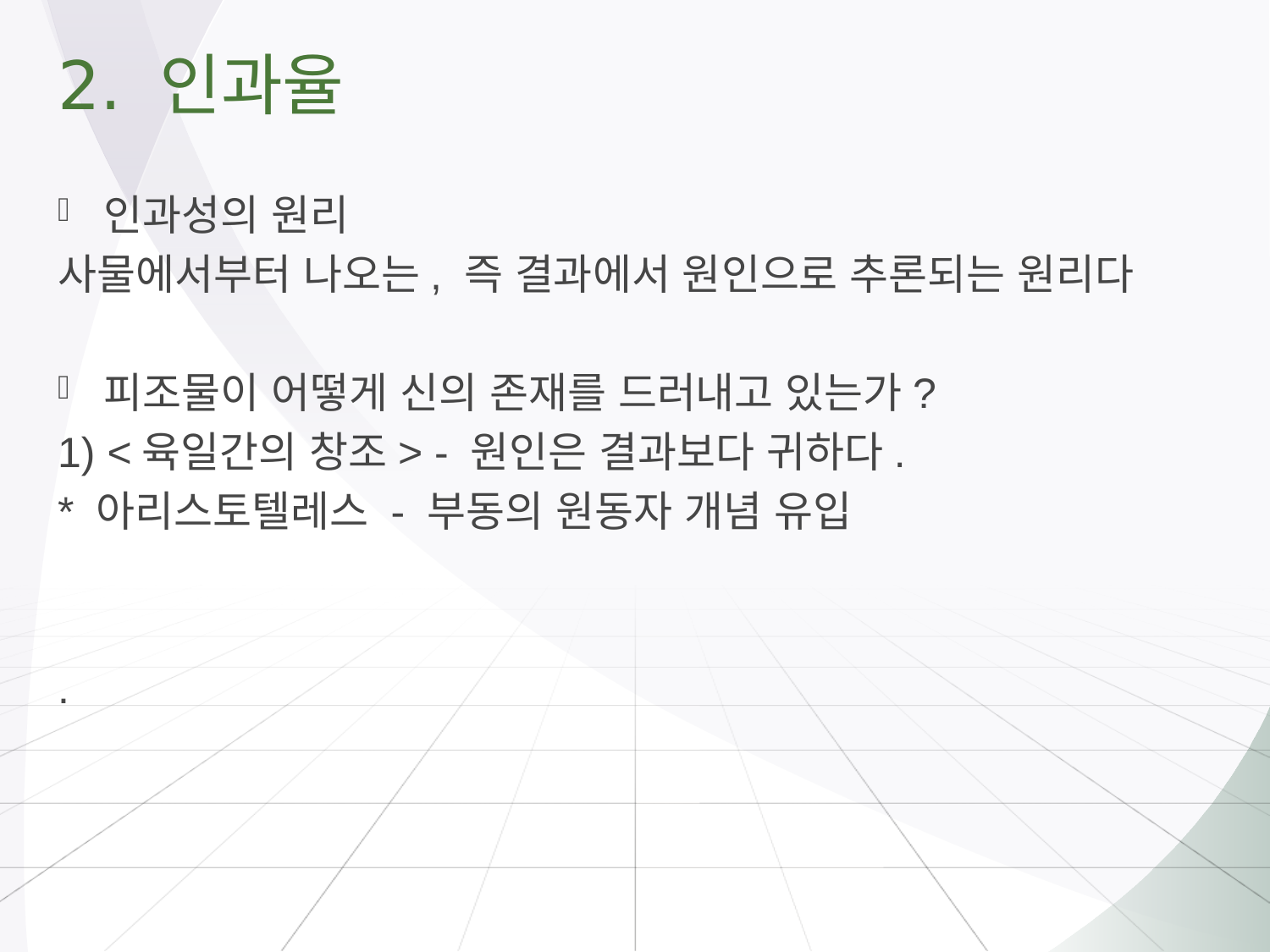

# 2. 인과율
 인과성의 원리
사물에서부터 나오는, 즉 결과에서 원인으로 추론되는 원리다

 피조물이 어떻게 신의 존재를 드러내고 있는가?
1) <육일간의 창조> - 원인은 결과보다 귀하다.
* 아리스토텔레스 - 부동의 원동자 개념 유입

.